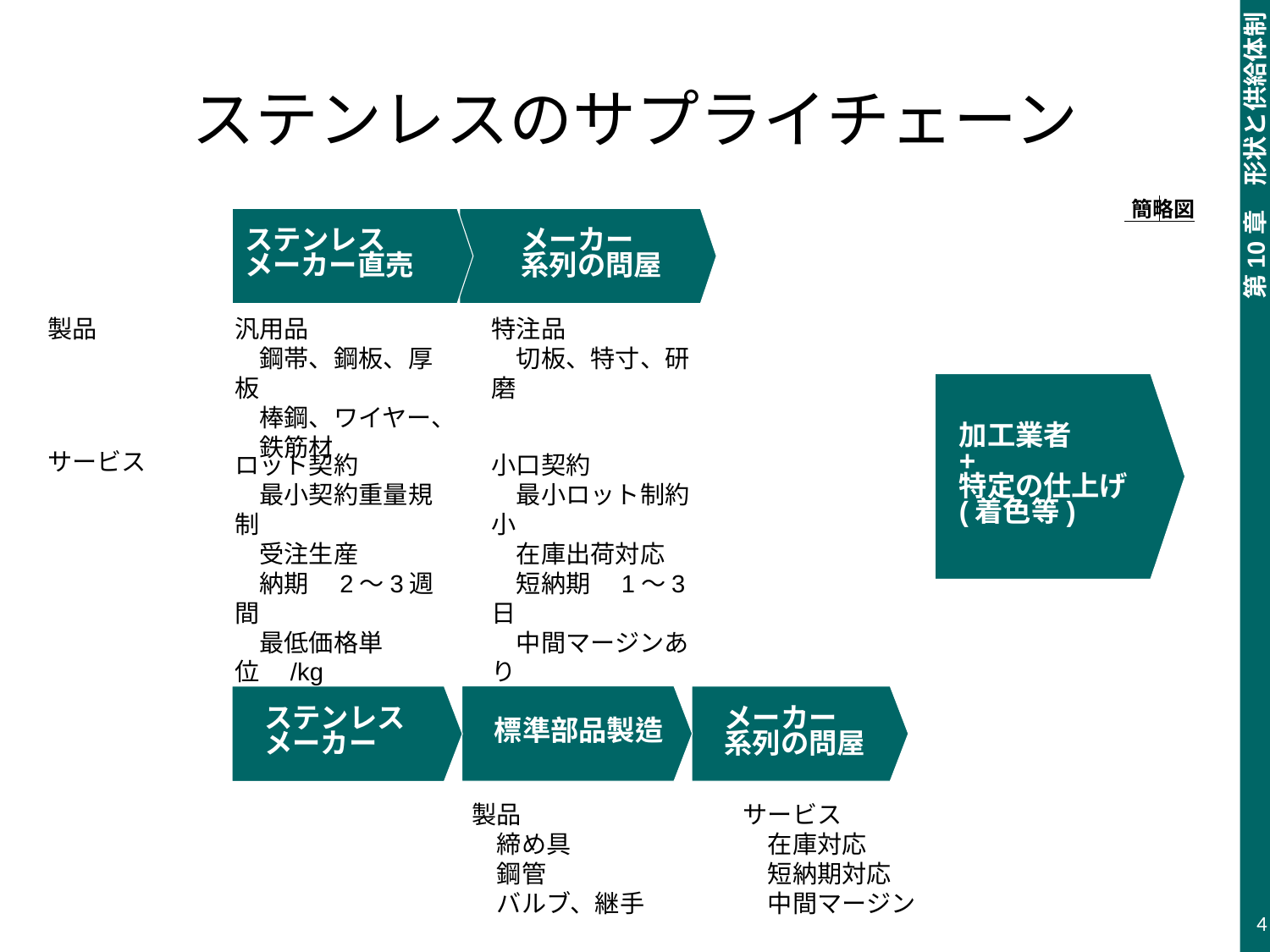

# ステンレスのサプライチェーン
簡略図
ステンレス
メーカー直売
メーカー
系列の問屋
汎用品
　鋼帯、鋼板、厚板
　棒鋼、ワイヤー、
　鉄筋材
特注品
　切板、特寸、研磨
製品
加工業者
+
特定の仕上げ
(着色等)
サービス
ロット契約
　最小契約重量規制
　受注生産
　納期　2～3週間
　最低価格単位　/kg
小口契約
　最小ロット制約小
　在庫出荷対応
　短納期　1～3日
　中間マージンあり
標準部品製造
ステンレス
メーカー
メーカー
系列の問屋
製品
　締め具
　鋼管
　バルブ、継手
サービス
　在庫対応
　短納期対応
　中間マージン
4